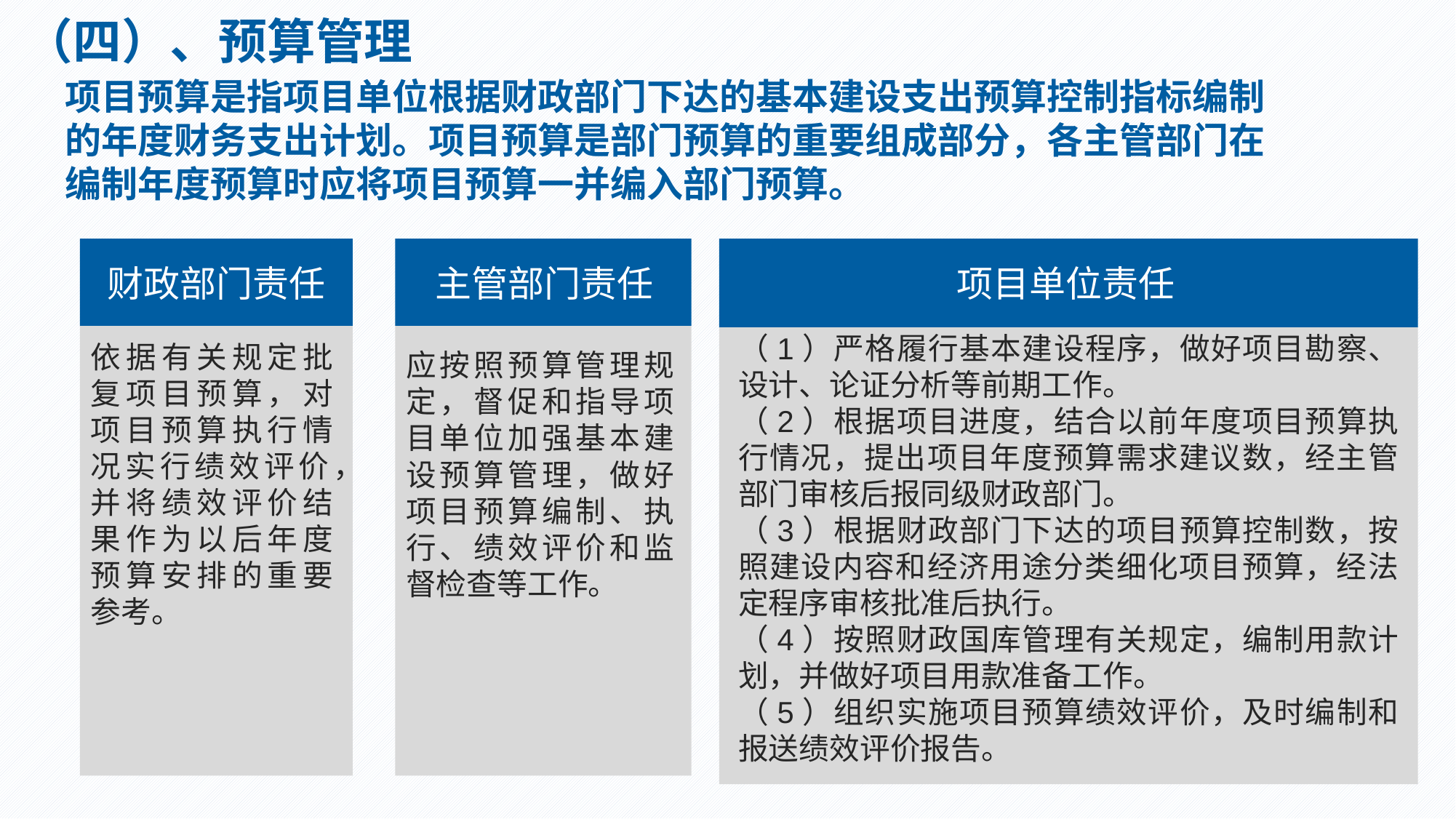

（四）、预算管理
项目预算是指项目单位根据财政部门下达的基本建设支出预算控制指标编制的年度财务支出计划。项目预算是部门预算的重要组成部分，各主管部门在编制年度预算时应将项目预算一并编入部门预算。

财政部门责任
主管部门责任
项目单位责任
（1）严格履行基本建设程序，做好项目勘察、设计、论证分析等前期工作。
（2）根据项目进度，结合以前年度项目预算执行情况，提出项目年度预算需求建议数，经主管部门审核后报同级财政部门。
（3）根据财政部门下达的项目预算控制数，按照建设内容和经济用途分类细化项目预算，经法定程序审核批准后执行。
（4）按照财政国库管理有关规定，编制用款计划，并做好项目用款准备工作。
（5）组织实施项目预算绩效评价，及时编制和报送绩效评价报告。
依据有关规定批复项目预算，对项目预算执行情况实行绩效评价，并将绩效评价结果作为以后年度预算安排的重要参考。

应按照预算管理规定，督促和指导项目单位加强基本建设预算管理，做好项目预算编制、执行、绩效评价和监督检查等工作。